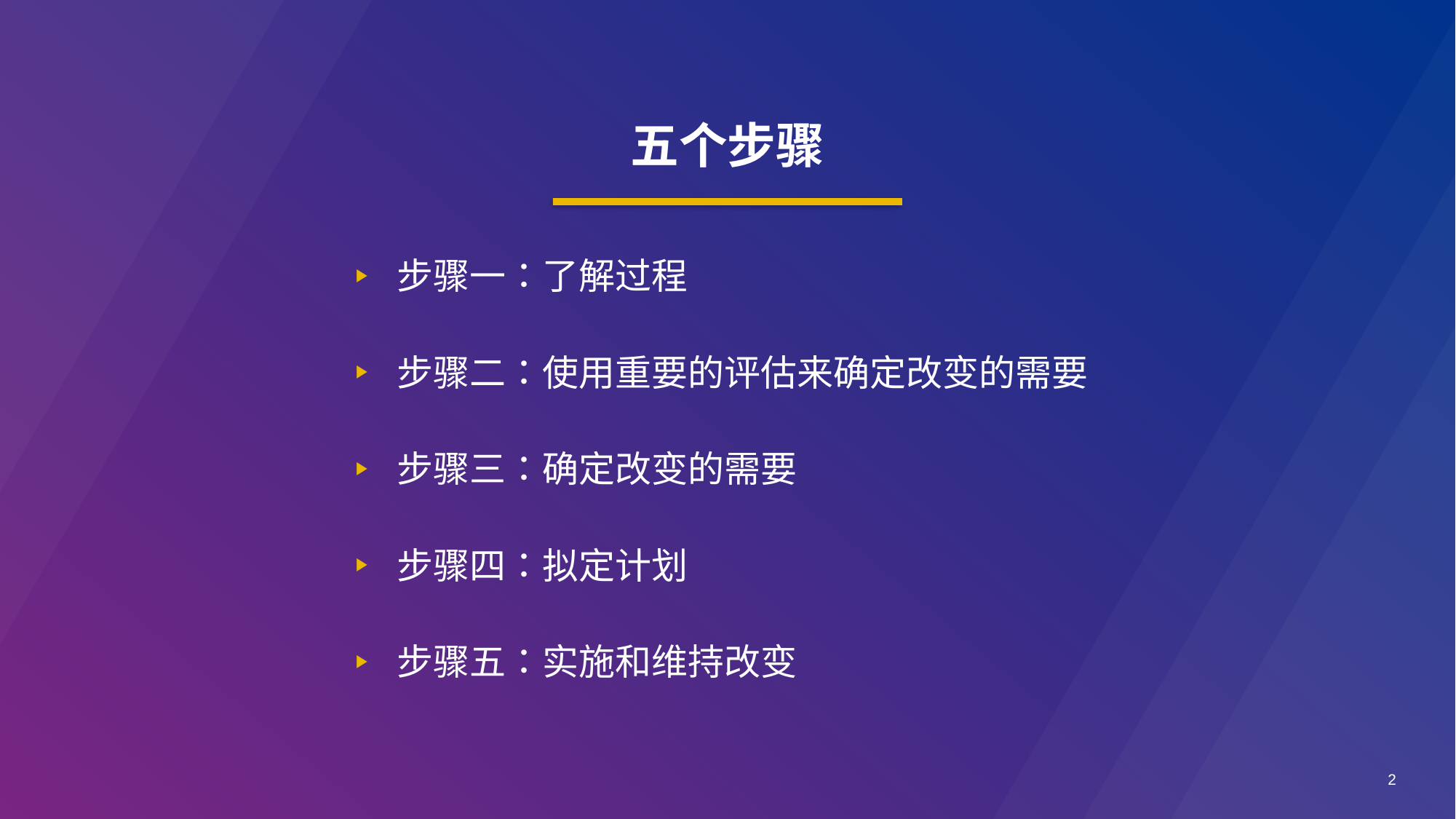

五个步骤

步骤一：了解过程
步骤二：使用重要的评估来确定改变的需要
步骤三：确定改变的需要
步骤四：拟定计划
步骤五：实施和维持改变

2